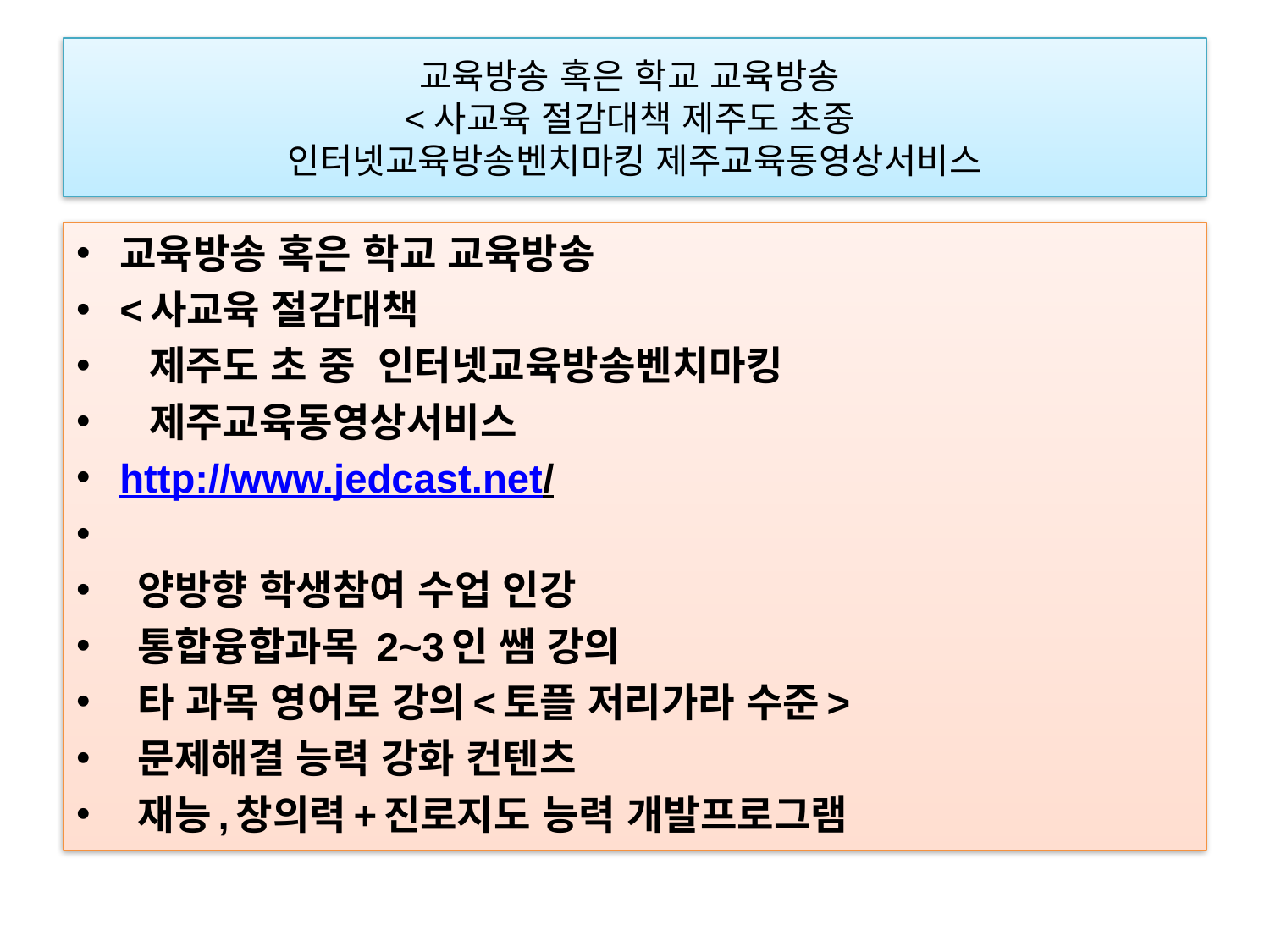

# 교육방송 혹은 학교 교육방송 <사교육 절감대책 제주도 초중 인터넷교육방송벤치마킹 제주교육동영상서비스
교육방송 혹은 학교 교육방송
<사교육 절감대책
  제주도 초 중  인터넷교육방송벤치마킹
  제주교육동영상서비스
http://www.jedcast.net/

 양방향 학생참여 수업 인강﻿
 통합융합과목 2~3인 쌤 강의
 타 과목 영어로 강의<토플 저리가라 수준>
 문제해결 능력 강화 컨텐츠
 재능,창의력+진로지도 능력 개발프로그램